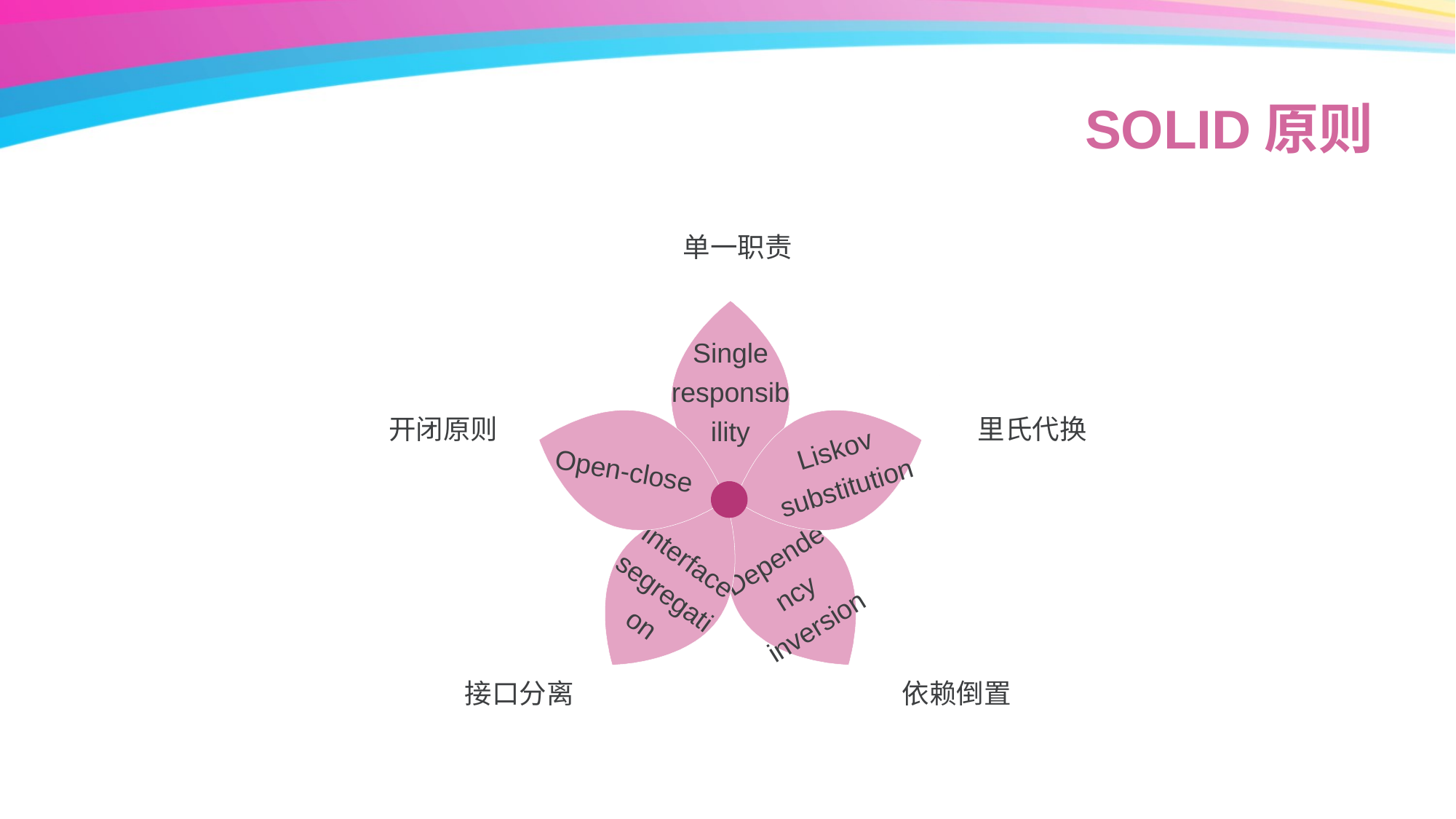

SOLID原则
单一职责
Single responsibility
开闭原则
里氏代换
Liskov substitution
Open-close

Interface segregation
Dependency inversion
接口分离
依赖倒置